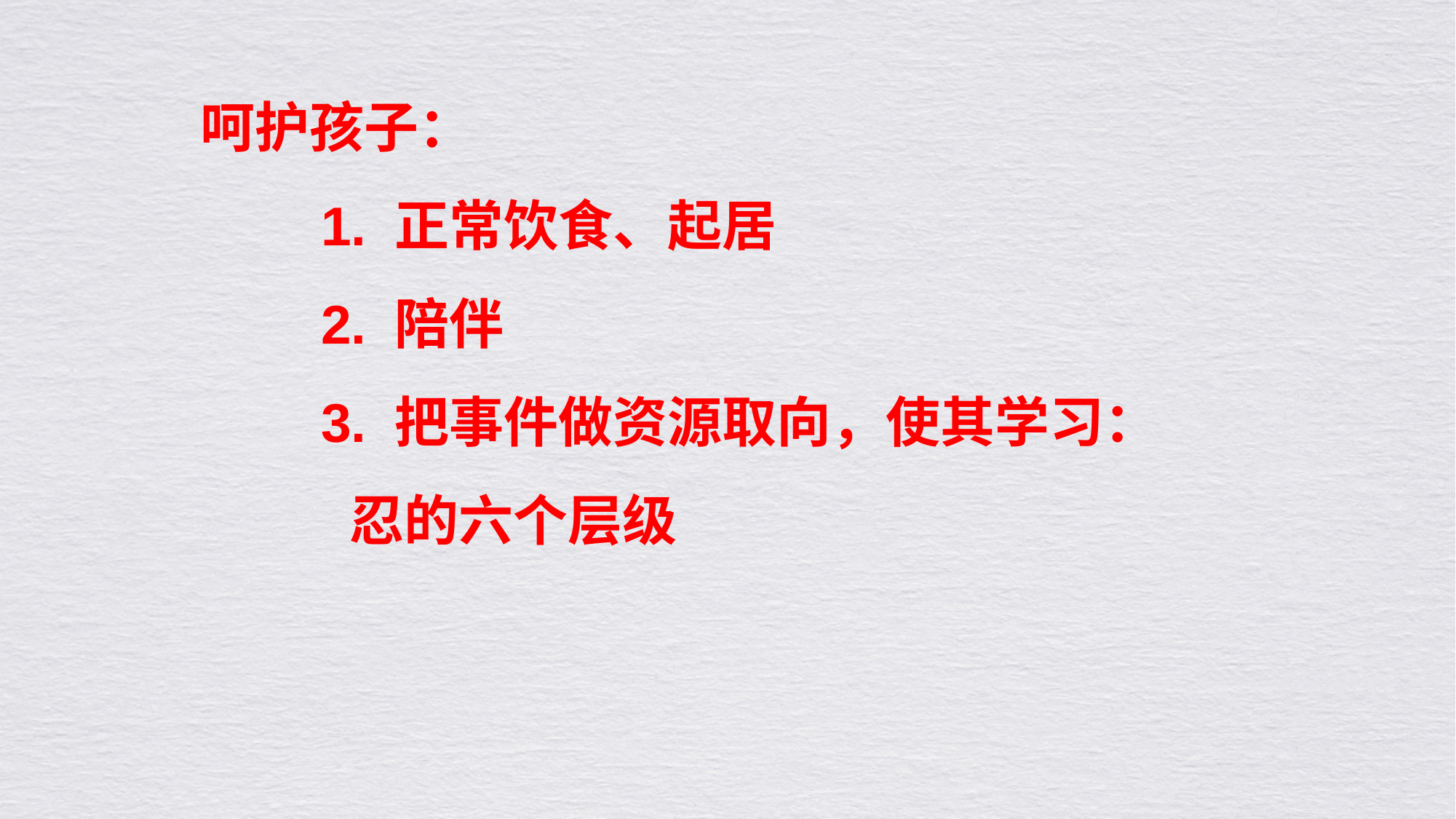

呵护孩子：
        1. 正常饮食、起居
        2. 陪伴
        3. 把事件做资源取向，使其学习：
           忍的六个层级